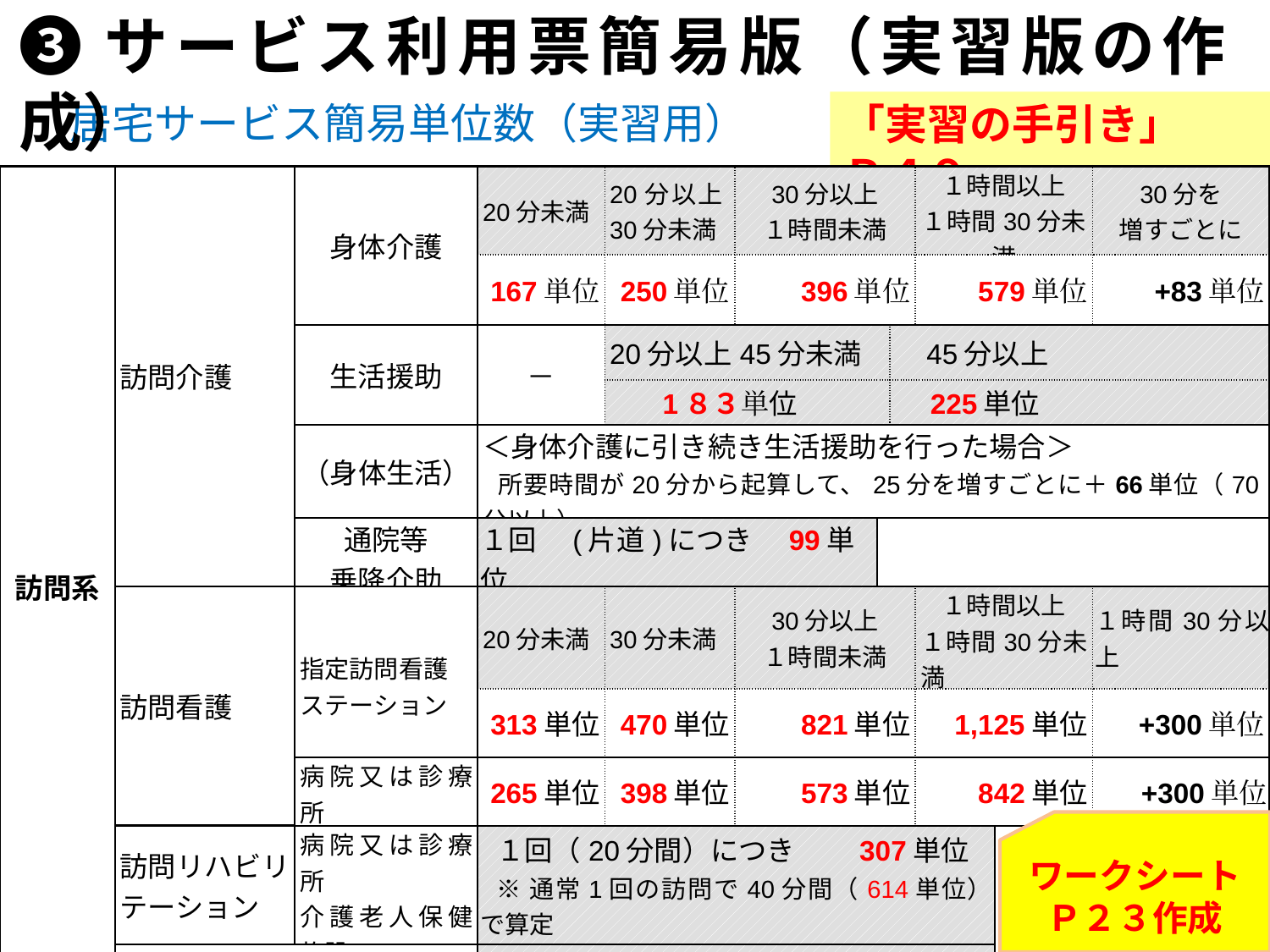

❸サービス利用票簡易版（実習版の作成）
居宅サービス簡易単位数（実習用）
「実習の手引き」　Ｐ４９
| 訪問系 | 訪問介護 | 身体介護 | 20分未満 | 20分以上30分未満 | 30分以上 １時間未満 |  |  | １時間以上 １時間30分未満 |  | 30分を 増すごとに |
| --- | --- | --- | --- | --- | --- | --- | --- | --- | --- | --- |
|  |  |  | 167単位 | 250単位 | 396単位 |  |  | 579単位 |  | +83単位 |
|  |  | 生活援助 | － | 20分以上45分未満 |  |  | 45分以上 |  |  |  |
|  |  |  |  | 1８３単位 |  |  | 225単位 |  |  |  |
|  |  | （身体生活） | ＜身体介護に引き続き生活援助を行った場合＞ 所要時間が20分から起算して、25分を増すごとに＋66単位（70分以上） |  |  |  |  |  |  |  |
|  |  | 通院等 乗降介助 | １回　(片道)につき　99単位 |  |  |  |  |  |  |  |
|  | 訪問看護 | 指定訪問看護 ステーション | 20分未満 | 30分未満 | 30分以上 １時間未満 |  |  | １時間以上 １時間30分未満 |  | １時間30分以上 |
|  |  |  | 313単位 | 470単位 | 821単位 |  |  | 1,125単位 |  | +300単位 |
|  |  | 病院又は診療所 | 265単位 | 398単位 | 573単位 |  |  | 842単位 |  | +300単位 |
|  | 訪問リハビリテーション | 病院又は診療所 介護老人保健施設 | １回（20分間）につき　　307単位 ※通常1回の訪問で40分間（614単位）で算定 |  |  |  |  |  |  |  |
|  | 訪問入浴介護 |  | １回につき　　　　　　1,260単位 |  |  |  |  |  |  |  |

ワークシート
Ｐ２３作成
55